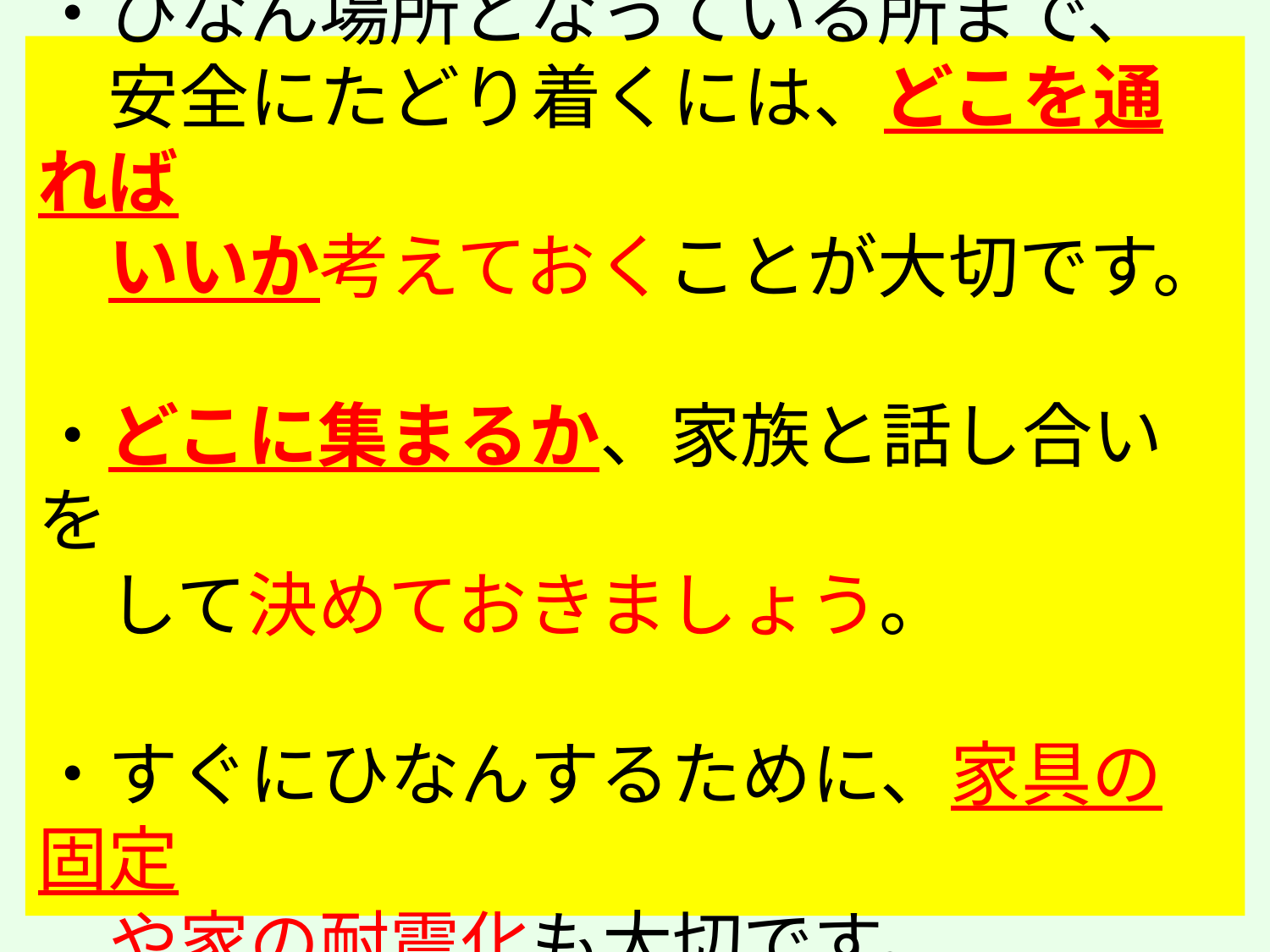

・ひなん場所となっている所まで、
　安全にたどり着くには、どこを通れば
　いいか考えておくことが大切です。
・どこに集まるか、家族と話し合いを
　して決めておきましょう。
・すぐにひなんするために、家具の固定
　や家の耐震化も大切です。